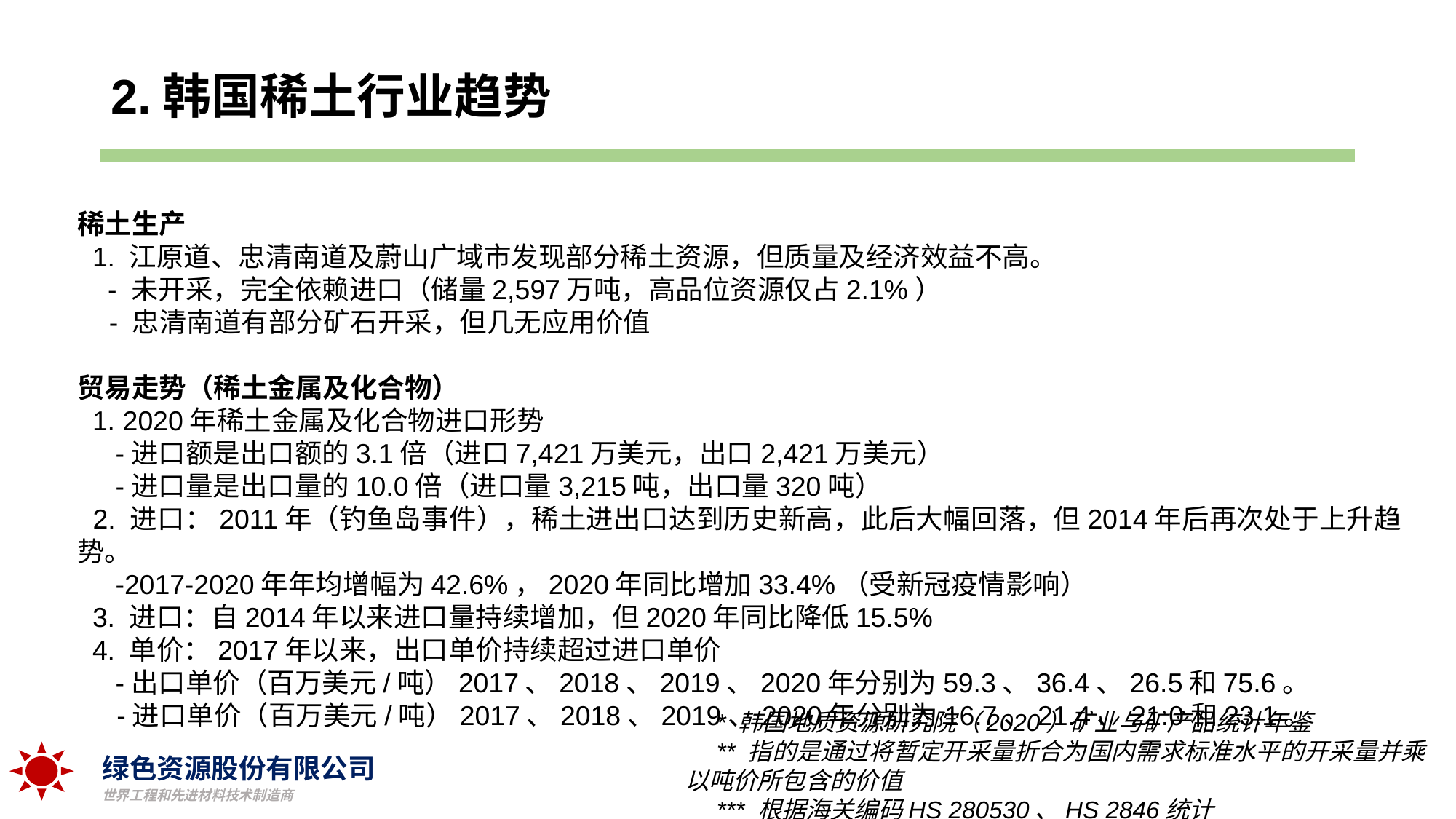

# 2.韩国稀土行业趋势
|  |
| --- |
稀土生产
  1. 江原道、忠清南道及蔚山广域市发现部分稀土资源，但质量及经济效益不高。
    - 未开采，完全依赖进口（储量2,597万吨，高品位资源仅占2.1%）
- 忠清南道有部分矿石开采，但几无应用价值

贸易走势（稀土金属及化合物）
  1. 2020年稀土金属及化合物进口形势
     -进口额是出口额的3.1倍（进口7,421万美元，出口2,421万美元）
     -进口量是出口量的10.0倍（进口量3,215吨，出口量320吨）
  2. 进口：2011年（钓鱼岛事件），稀土进出口达到历史新高，此后大幅回落，但2014年后再次处于上升趋势。
     -2017-2020年年均增幅为42.6%，2020年同比增加33.4%（受新冠疫情影响）
  3. 进口：自2014年以来进口量持续增加，但2020年同比降低15.5%
  4. 单价：2017年以来，出口单价持续超过进口单价
     -出口单价（百万美元/吨）2017、2018、2019、2020年分别为59.3、36.4、26.5和75.6。
 -进口单价（百万美元/吨）2017、2018、2019、2020年分别为16.7、21.4、21.0和23.1。

* 韩国地质资源研究院（2020）矿业与矿产品统计年鉴
** 指的是通过将暂定开采量折合为国内需求标准水平的开采量并乘以吨价所包含的价值
*** 根据海关编码HS 280530、HS 2846统计

绿色资源股份有限公司
世界工程和先进材料技术制造商